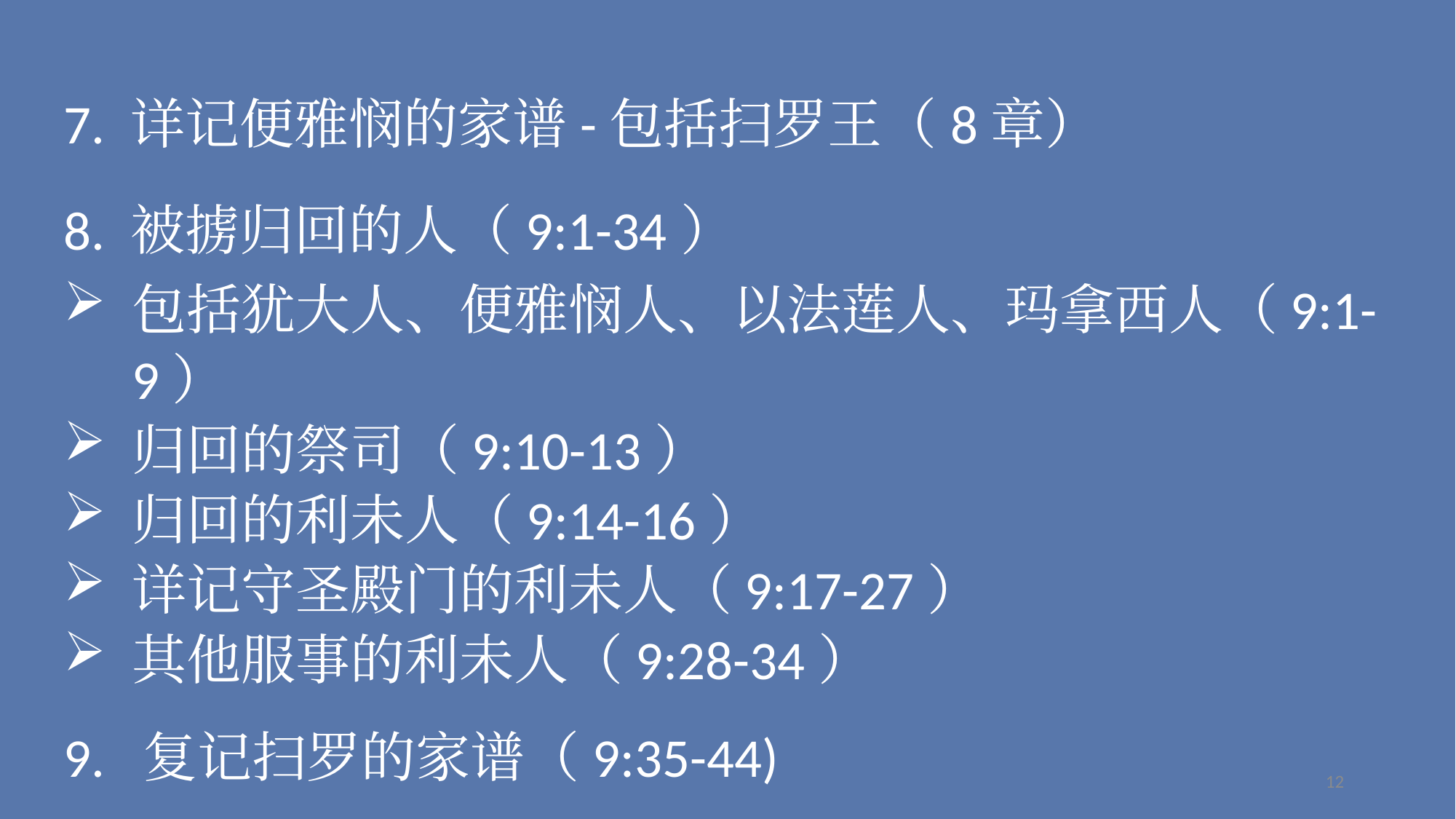

7. 详记便雅悯的家谱-包括扫罗王（8章）
8. 被掳归回的人（9:1-34）
包括犹大人、便雅悯人、以法莲人、玛拿西人（9:1-9）
归回的祭司（9:10-13）
归回的利未人（9:14-16）
详记守圣殿门的利未人（9:17-27）
其他服事的利未人（9:28-34）
9.  复记扫罗的家谱（9:35-44)

12